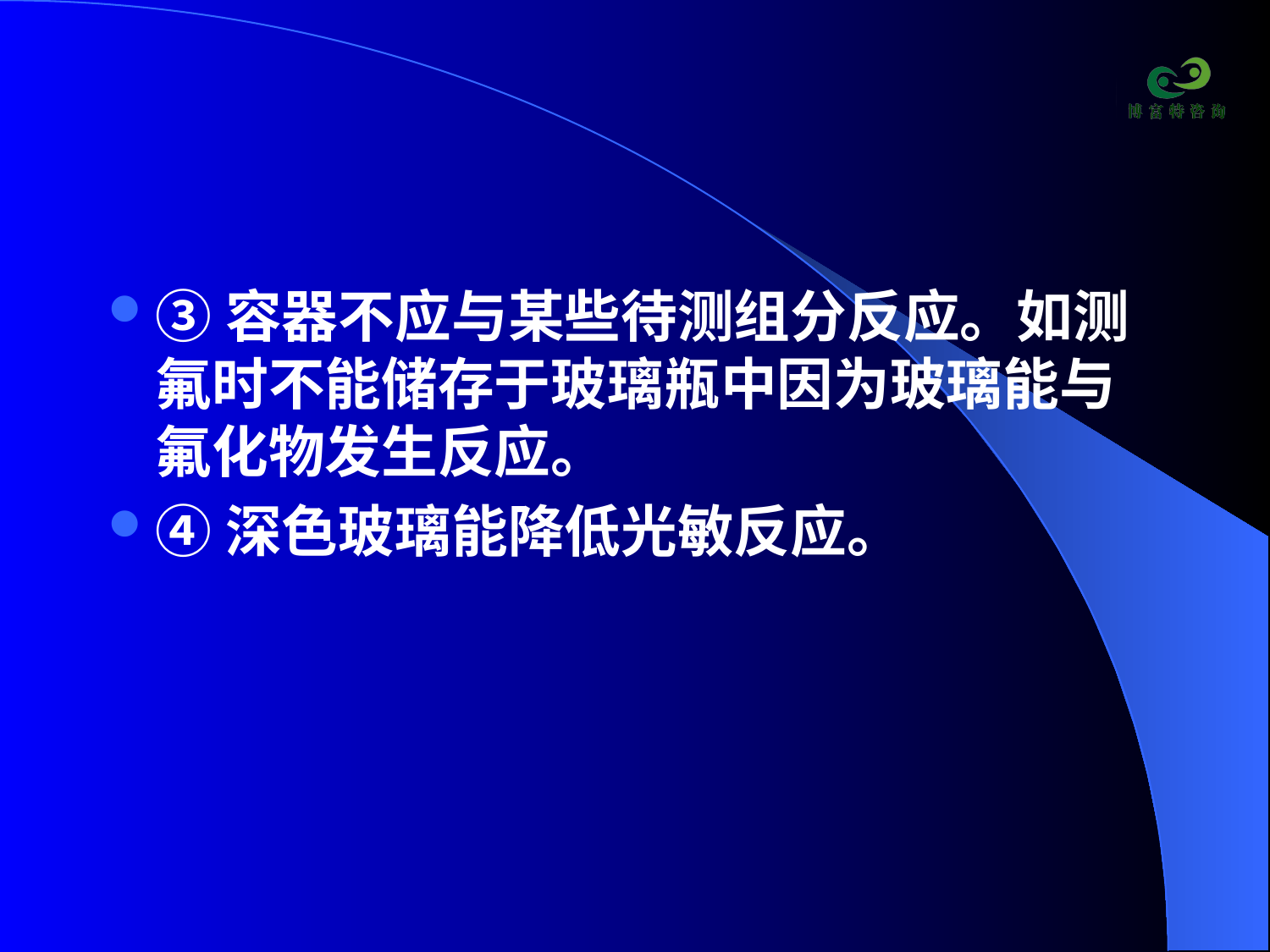

#
③容器不应与某些待测组分反应。如测氟时不能储存于玻璃瓶中因为玻璃能与氟化物发生反应。
④深色玻璃能降低光敏反应。